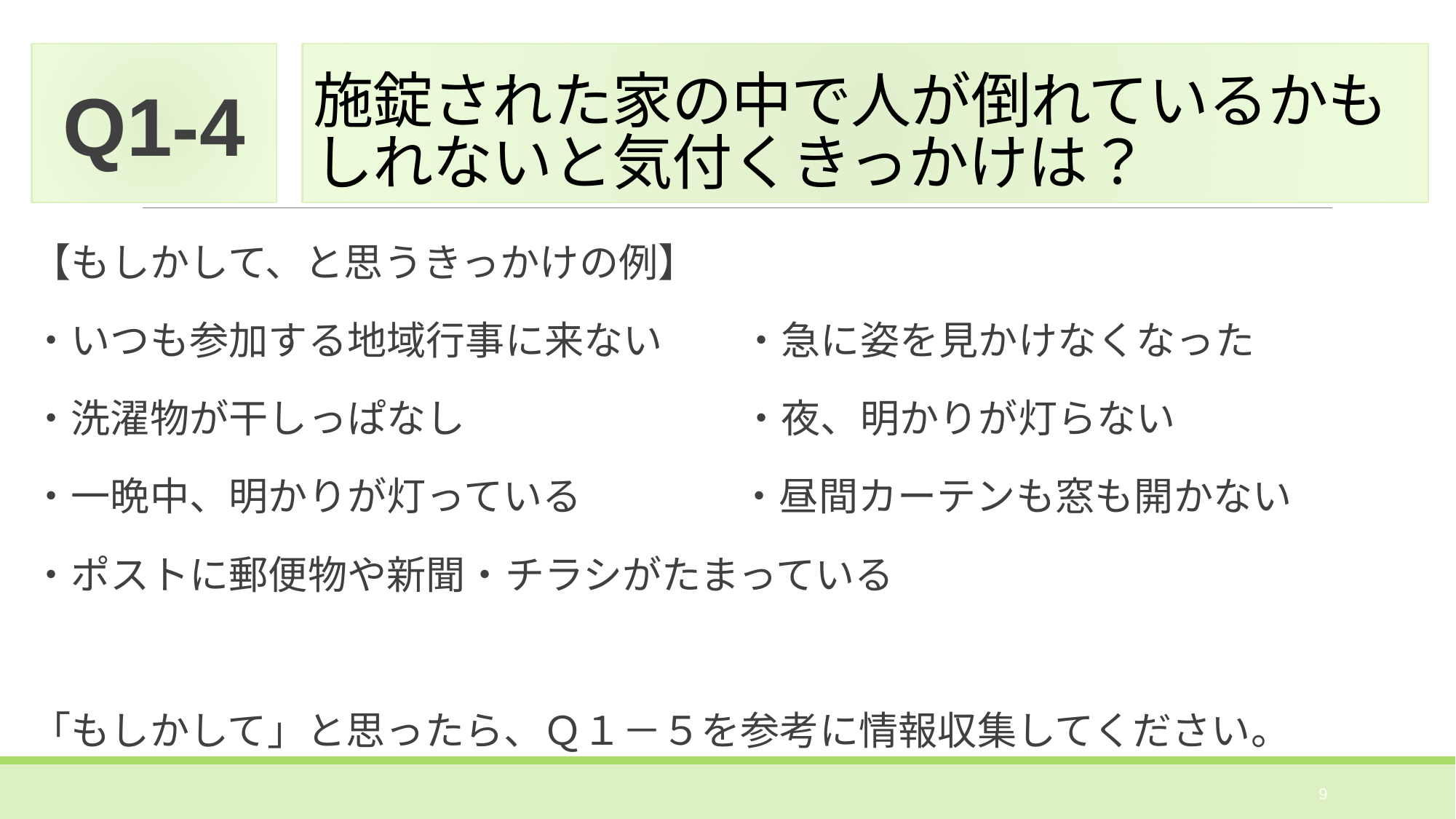

Q1-4
# 施錠された家の中で人が倒れているかもしれないと気付くきっかけは？
【もしかして、と思うきっかけの例】
・いつも参加する地域行事に来ない　　・急に姿を見かけなくなった
・洗濯物が干しっぱなし　　　　　　　・夜、明かりが灯らない
・一晩中、明かりが灯っている　　　　・昼間カーテンも窓も開かない
・ポストに郵便物や新聞・チラシがたまっている

「もしかして」と思ったら、Ｑ１－５を参考に情報収集してください。

9